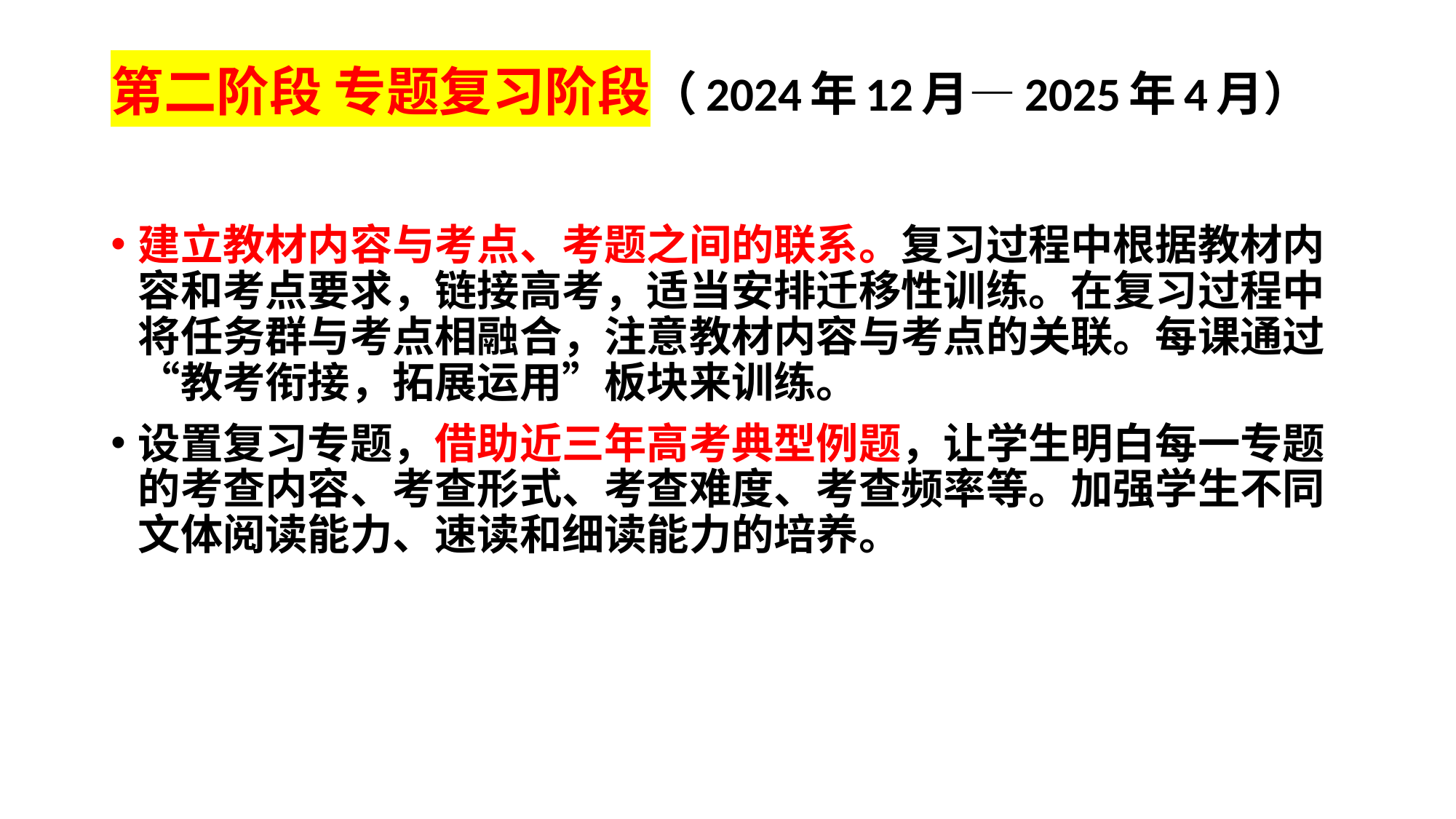

# 第二阶段 专题复习阶段（2024年12月—2025年4月）
建立教材内容与考点、考题之间的联系。复习过程中根据教材内容和考点要求，链接高考，适当安排迁移性训练。在复习过程中将任务群与考点相融合，注意教材内容与考点的关联。每课通过“教考衔接，拓展运用”板块来训练。
设置复习专题，借助近三年高考典型例题，让学生明白每一专题的考查内容、考查形式、考查难度、考查频率等。加强学生不同文体阅读能力、速读和细读能力的培养。